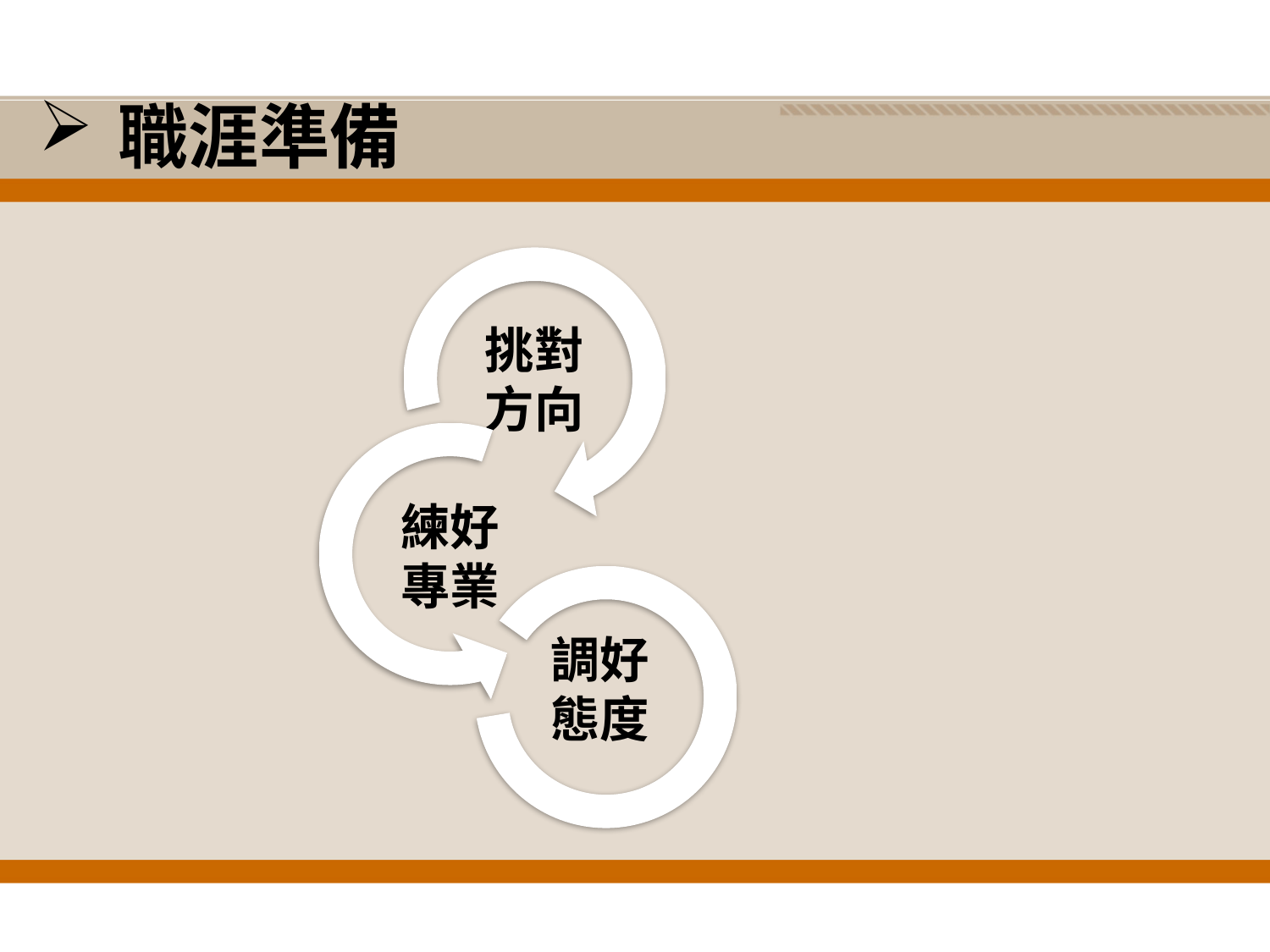

職涯準備

挑對
方向

練好
專業

調好
態度